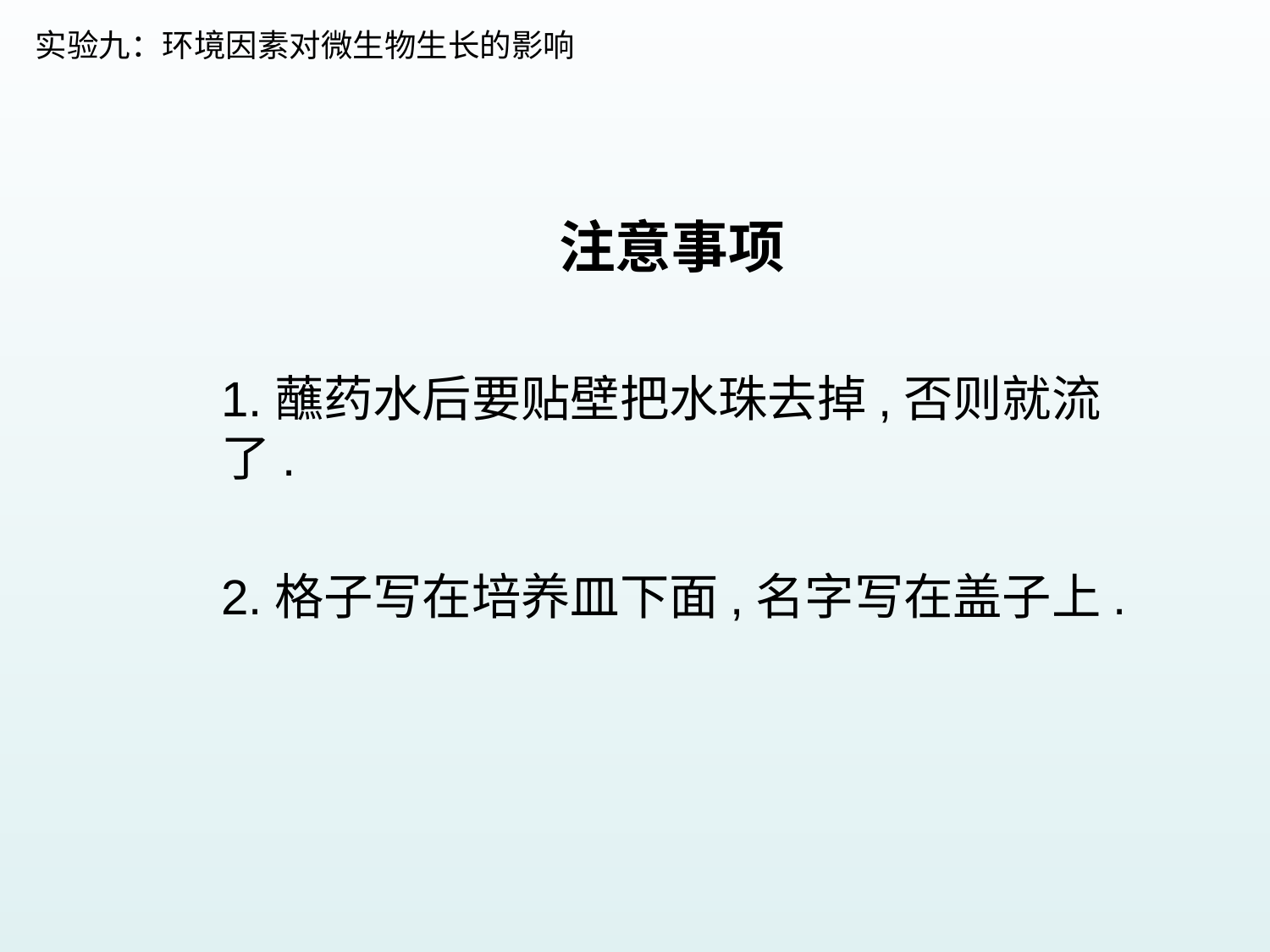

实验九：环境因素对微生物生长的影响
注意事项

1.蘸药水后要贴壁把水珠去掉,否则就流了.

2.格子写在培养皿下面,名字写在盖子上.